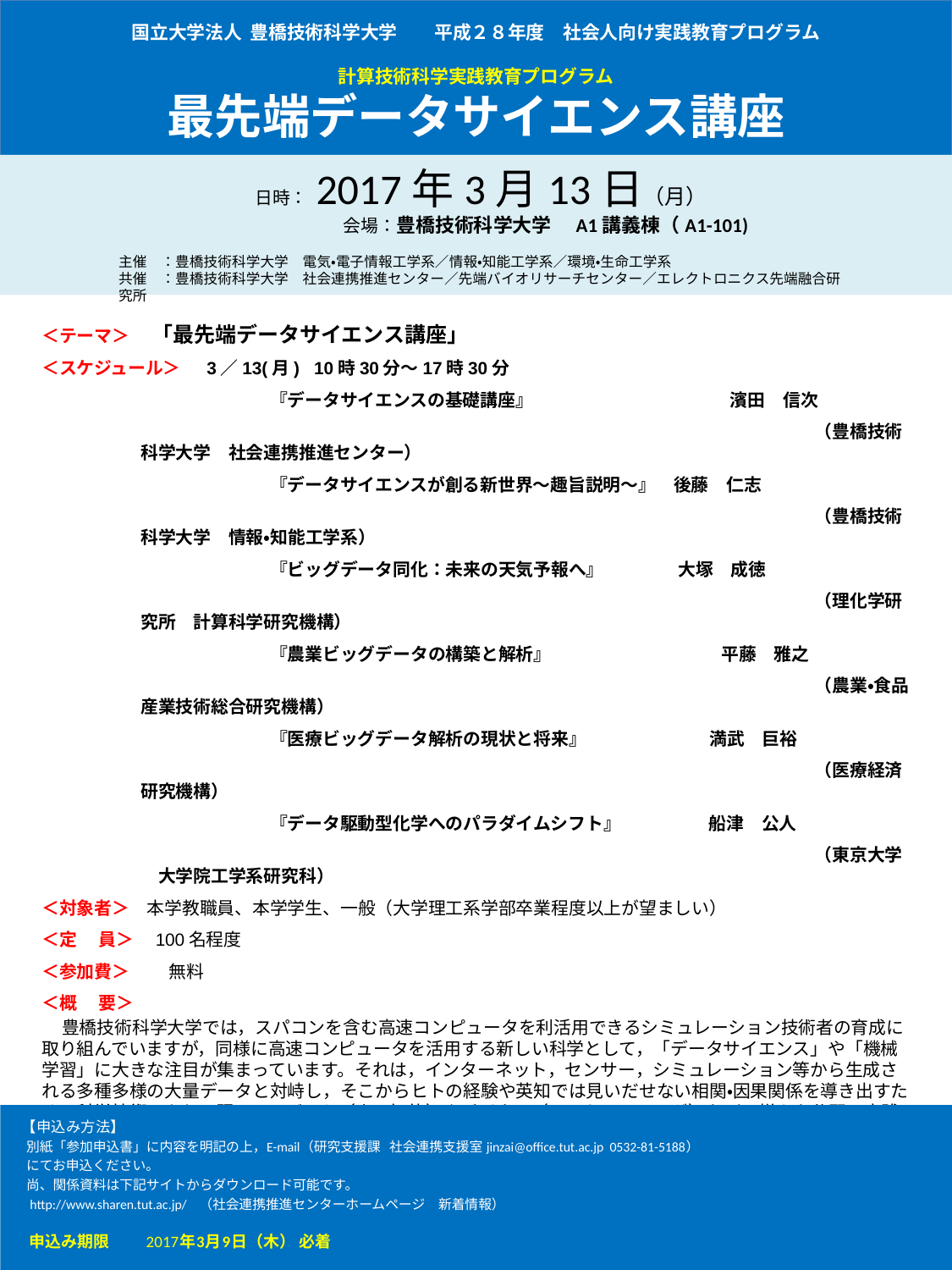

# 国立大学法人  豊橋技術科学大学　　平成２８年度　社会人向け実践教育プログラム 計算技術科学実践教育プログラム 最先端データサイエンス講座

日時： 2017年3月13日（月）
　　　　　　　　                     会場：豊橋技術科学大学　A1講義棟（A1-101)

主催　：豊橋技術科学大学　電気・電子情報工学系／情報・知能工学系／環境・生命工学系
共催　：豊橋技術科学大学　社会連携推進センター／先端バイオリサーチセンター／エレクトロニクス先端融合研究所
＜テーマ＞　 「最先端データサイエンス講座」
＜スケジュール＞　 3／13(月)   10時30分～17時30分
　　　　　　　　　　　　　『データサイエンスの基礎講座』　　　　　　　　　　　 濱田　信次
　　　　　　　　　　　　　　　　　　　　　　　　　　　　　　　　　　　　　　　　　　　　（豊橋技術科学大学　社会連携推進センター）
　　　　　　　　　　　　　『データサイエンスが創る新世界～趣旨説明～』　後藤　仁志
　　　　　　　　　　　　　　　　　　　　　　　　　　　　　　　　　　　　　　　　　　　　（豊橋技術科学大学　情報・知能工学系）
　　　　　　　　　　　　　『ビッグデータ同化：未来の天気予報へ』 　　　　大塚　成徳
　　　　　　　　　　　　　　　　　　　　　　　　　　　　　　　　　　　　　　　　　　　　（理化学研究所　計算科学研究機構）
　　　　　　　　　　　　　『農業ビッグデータの構築と解析』　　　　　　　　　   平藤　雅之
　　　　　　　　　　　　　　　　　　　　　　　　　　　　　　　　　　　　　　　　　　　　（農業・食品産業技術総合研究機構）
　　　　　　　　　　　　　『医療ビッグデータ解析の現状と将来』　　　　　　　満武　巨裕
　　　　　　　　　　　　　　　　　　　　　　　　　　　　　　　　　　　　　　　　　　　　（医療経済研究機構）
　　　　　　　　　　　　　『データ駆動型化学へのパラダイムシフト』　　　　　船津　公人
　　　　　　　　　　　　　　　　　　　　　　　　　　　　　　　　　　　　　　　　　　　　（東京大学　大学院工学系研究科）
＜対象者＞　本学教職員、本学学生、一般（大学理工系学部卒業程度以上が望ましい）
＜定　 員＞　100名程度
＜参加費＞	無料
＜概　 要＞
    豊橋技術科学大学では，スパコンを含む高速コンピュータを利活用できるシミュレーション技術者の育成に取り組んでいますが，同様に高速コンピュータを活用する新しい科学として，「データサイエンス」や「機械学習」に大きな注目が集まっています。それは，インターネット，センサー，シミュレーション等から生成される多種多様の大量データと対峙し，そこからヒトの経験や英知では見いだせない相関・因果関係を導き出すための科学技術であり，既に，ロボット（人工知能）やビジネス（マーケッティング）などの様々な分野で実践応用が始まっています。
    そこで本学では，新しい時代を担う「技術科学」人材に必須となる「データサイエンス」について，その基本的知識（統計学や機械学習）を習得し，より発展的な応用事例や研究事例から理解を深める機会として，『最先端データサイエンス講座』を開催いたします。

　【申込み方法】
　別紙「参加申込書」に内容を明記の上，E-mail（研究支援課   社会連携支援室 jinzai@office.tut.ac.jp  0532-81-5188）
　にてお申込ください。
　尚、関係資料は下記サイトからダウンロード可能です。
　 http://www.sharen.tut.ac.jp/    （社会連携推進センターホームページ　新着情報）

　申込み期限 　　2017年3月9日（木） 必着